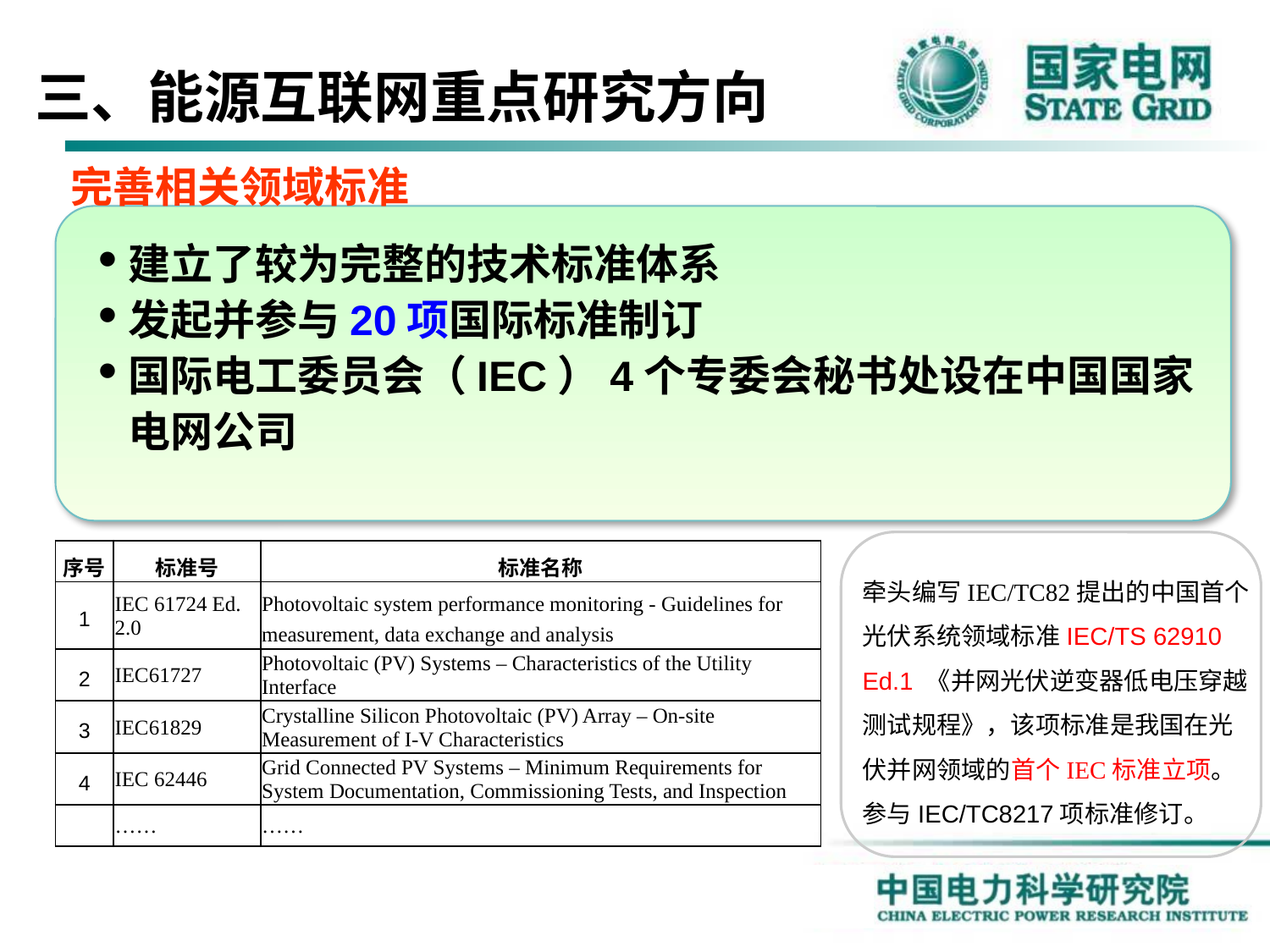

三、能源互联网重点研究方向
完善相关领域标准

建立了较为完整的技术标准体系
发起并参与20项国际标准制订
国际电工委员会（IEC）4个专委会秘书处设在中国国家电网公司

| 序号 | 标准号 | 标准名称 |
| --- | --- | --- |
| 1 | IEC 61724 Ed. 2.0 | Photovoltaic system performance monitoring - Guidelines for measurement, data exchange and analysis |
| 2 | IEC61727 | Photovoltaic (PV) Systems – Characteristics of the Utility Interface |
| 3 | IEC61829 | Crystalline Silicon Photovoltaic (PV) Array – On-site Measurement of I-V Characteristics |
| 4 | IEC 62446 | Grid Connected PV Systems – Minimum Requirements for System Documentation, Commissioning Tests, and Inspection |
|  | …… | …… |
牵头编写IEC/TC82提出的中国首个光伏系统领域标准IEC/TS 62910 Ed.1 《并网光伏逆变器低电压穿越测试规程》，该项标准是我国在光伏并网领域的首个IEC标准立项。
参与IEC/TC8217项标准修订。